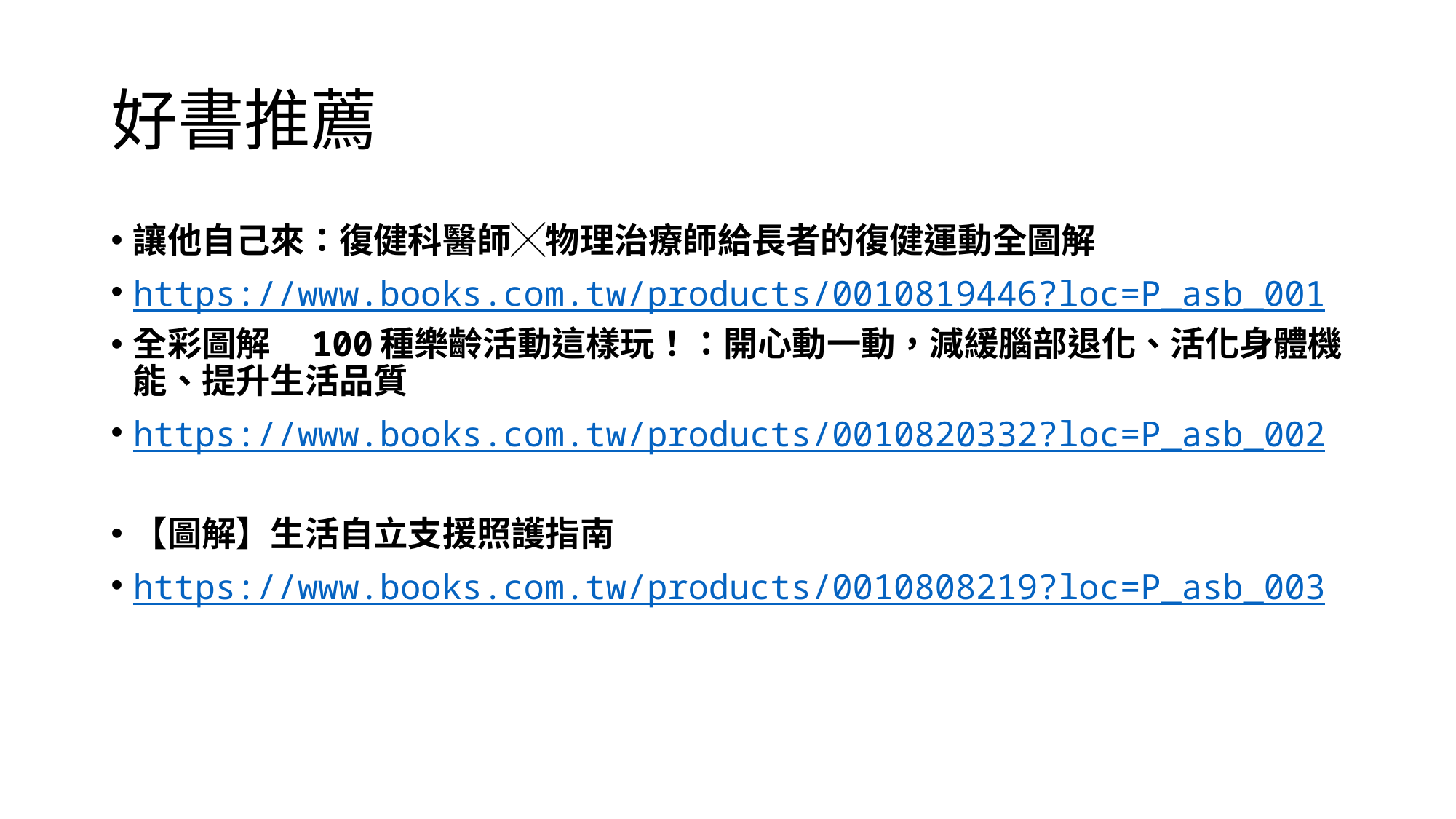

# 好書推薦
讓他自己來：復健科醫師╳物理治療師給長者的復健運動全圖解
https://www.books.com.tw/products/0010819446?loc=P_asb_001
全彩圖解　100種樂齡活動這樣玩！：開心動一動，減緩腦部退化、活化身體機能、提升生活品質
https://www.books.com.tw/products/0010820332?loc=P_asb_002

【圖解】生活自立支援照護指南
https://www.books.com.tw/products/0010808219?loc=P_asb_003